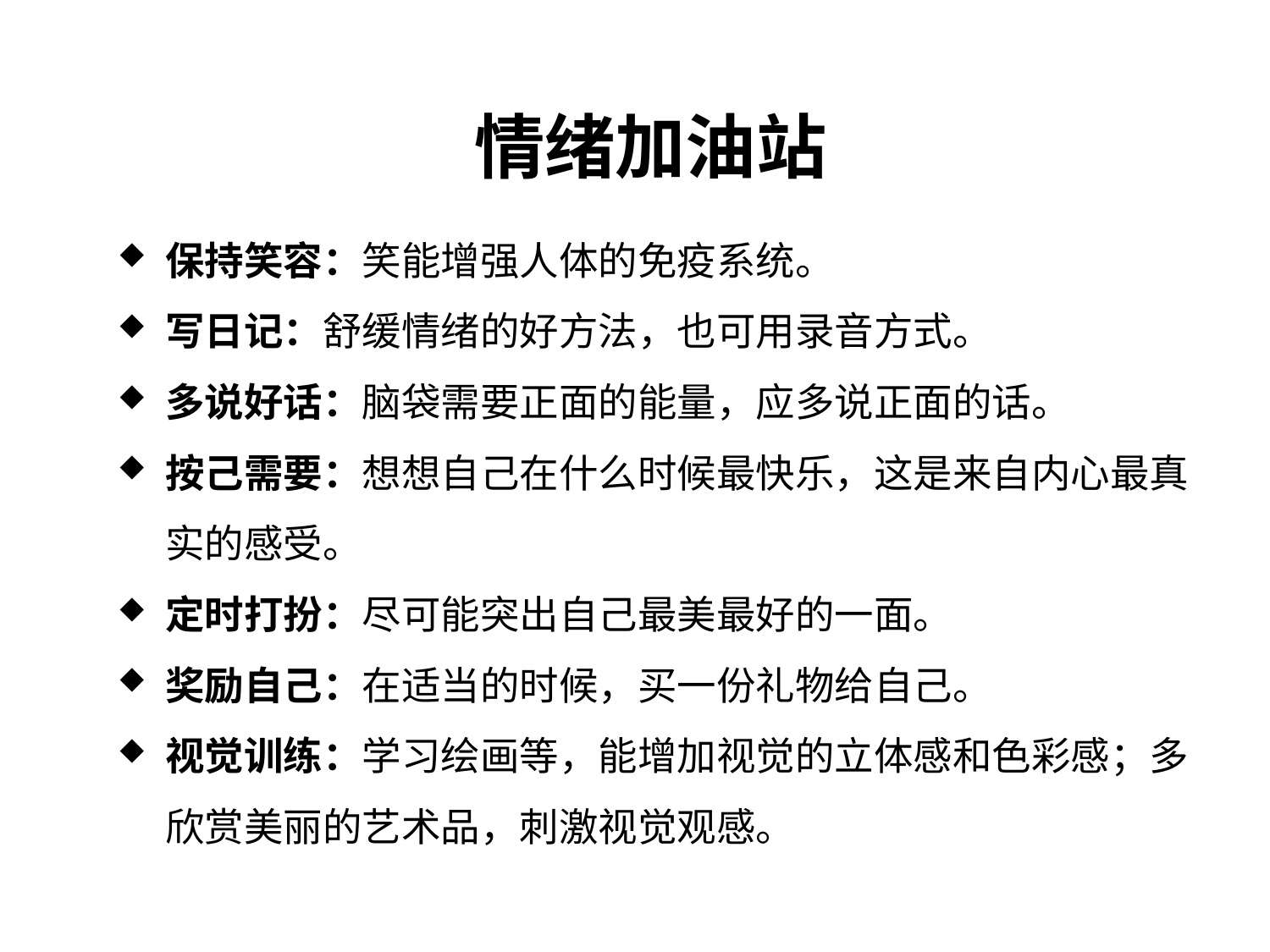

# 情绪加油站
保持笑容：笑能增强人体的免疫系统。
写日记：舒缓情绪的好方法，也可用录音方式。
多说好话：脑袋需要正面的能量，应多说正面的话。
按己需要：想想自己在什么时候最快乐，这是来自内心最真实的感受。
定时打扮：尽可能突出自己最美最好的一面。
奖励自己：在适当的时候，买一份礼物给自己。
视觉训练：学习绘画等，能增加视觉的立体感和色彩感；多欣赏美丽的艺术品，刺激视觉观感。